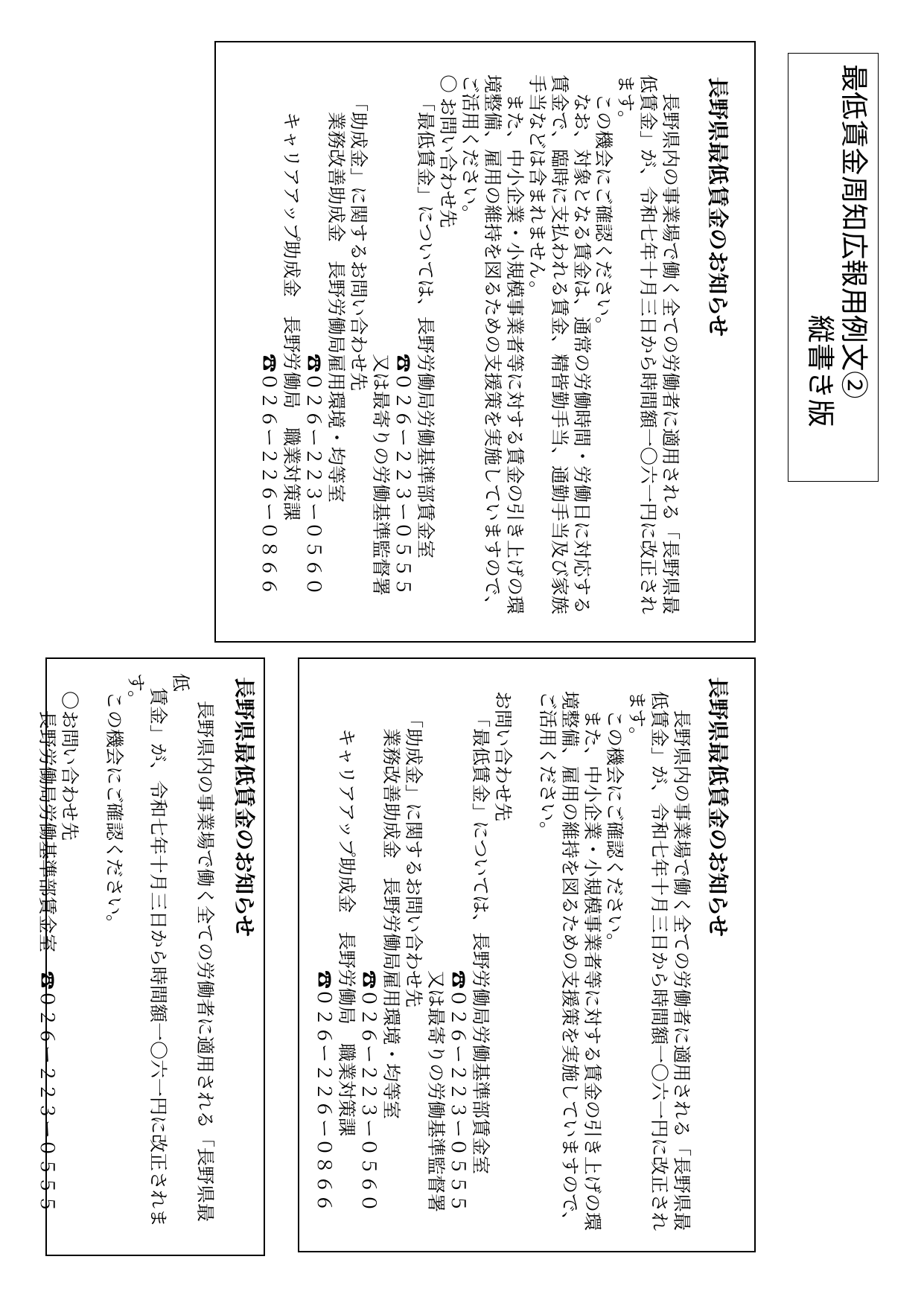

最低賃金周知広報用例文②　　　　　　　　　　　縦書き版
　長野県内の事業場で働く全ての労働者に適用される「長野県最低賃金」が、令和七年十月三日から時間額一〇六一円に改正されます。
　この機会にご確認ください。
　なお、対象となる賃金は、通常の労働時間・労働日に対応する賃金で、臨時に支払われる賃金、精皆勤手当、通勤手当及び家族手当などは含まれません。
　また、中小企業・小規模事業者等に対する賃金の引き上げの環境整備、雇用の維持を図るための支援策を実施していますので、ご活用ください。
○お問い合わせ先
　「最低賃金」については、長野労働局労働基準部賃金室
　　　　　　　　　　　　　　　☎０２６ー２２３ー０５５５
　　　　　　　　　　　　　　　又は最寄りの労働基準監督署
　「助成金」に関するお問い合わせ先
　　業務改善助成金　長野労働局雇用環境・均等室
　　　　　　　　　　　　　　　☎０２６ー２２３ー０５６０
　　キャリアアップ助成金　長野労働局　職業対策課
　　　　　　　　　　　　　　　☎０２６ー２２６ー０８６６
長野県最低賃金のお知らせ

　長野県内の事業場で働く全ての労働者に適用される「長野県最低
  賃金」が、令和七年十月三日から時間額一〇六一円に改正されます。
　この機会にご確認ください。

　〇お問い合わせ先
　　長野労働局労働基準部賃金室　☎０２６ー２２３ー０５５５
長野県最低賃金のお知らせ
長野県最低賃金のお知らせ
　長野県内の事業場で働く全ての労働者に適用される「長野県最低賃金」が、令和七年十月三日から時間額一〇六一円に改正されます。
　この機会にご確認ください。
　また、中小企業・小規模事業者等に対する賃金の引き上げの環境整備、雇用の維持を図るための支援策を実施していますので、ご活用ください。

お問い合わせ先
　「最低賃金」については、長野労働局労働基準部賃金室
　　　　　　　　　　　　　　　☎０２６ー２２３ー０５５５
　　　　　　　　　　　　　　　又は最寄りの労働基準監督署
　「助成金」に関するお問い合わせ先
　　業務改善助成金　長野労働局雇用環境・均等室
　　　　　　　　　　　　　　　☎０２６ー２２３ー０５６０
　　キャリアアップ助成金　長野労働局　職業対策課
　　　　　　　　　　　　　　　☎０２６ー２２６ー０８６６